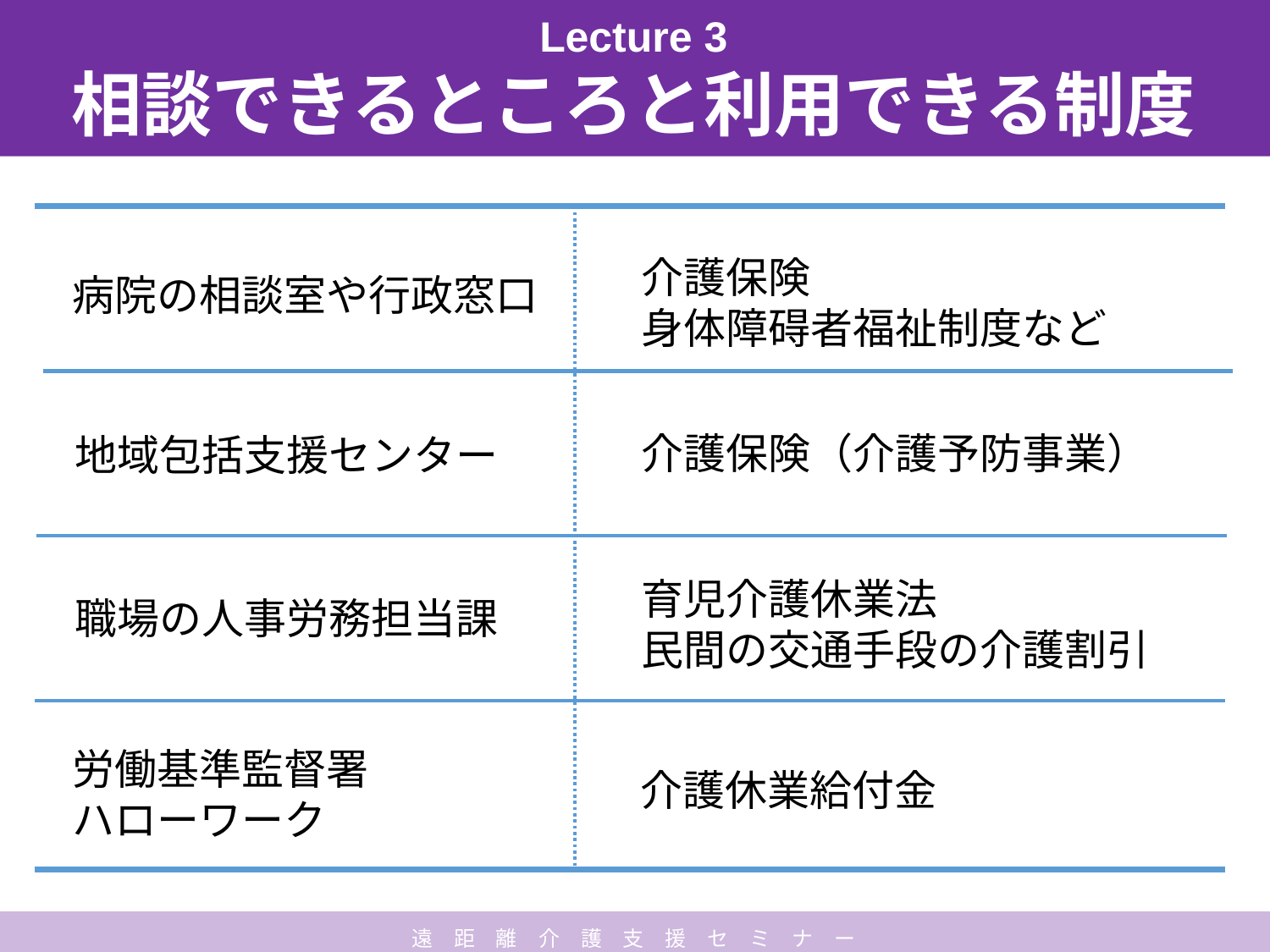

Lecture 3
相談できるところと利用できる制度
介護保険
身体障碍者福祉制度など
病院の相談室や行政窓口
介護保険（介護予防事業）
地域包括支援センター
育児介護休業法
民間の交通手段の介護割引
職場の人事労務担当課
労働基準監督署
ハローワーク
介護休業給付金
遠　距　離　介　護　支　援　セ　ミ　ナ　ー